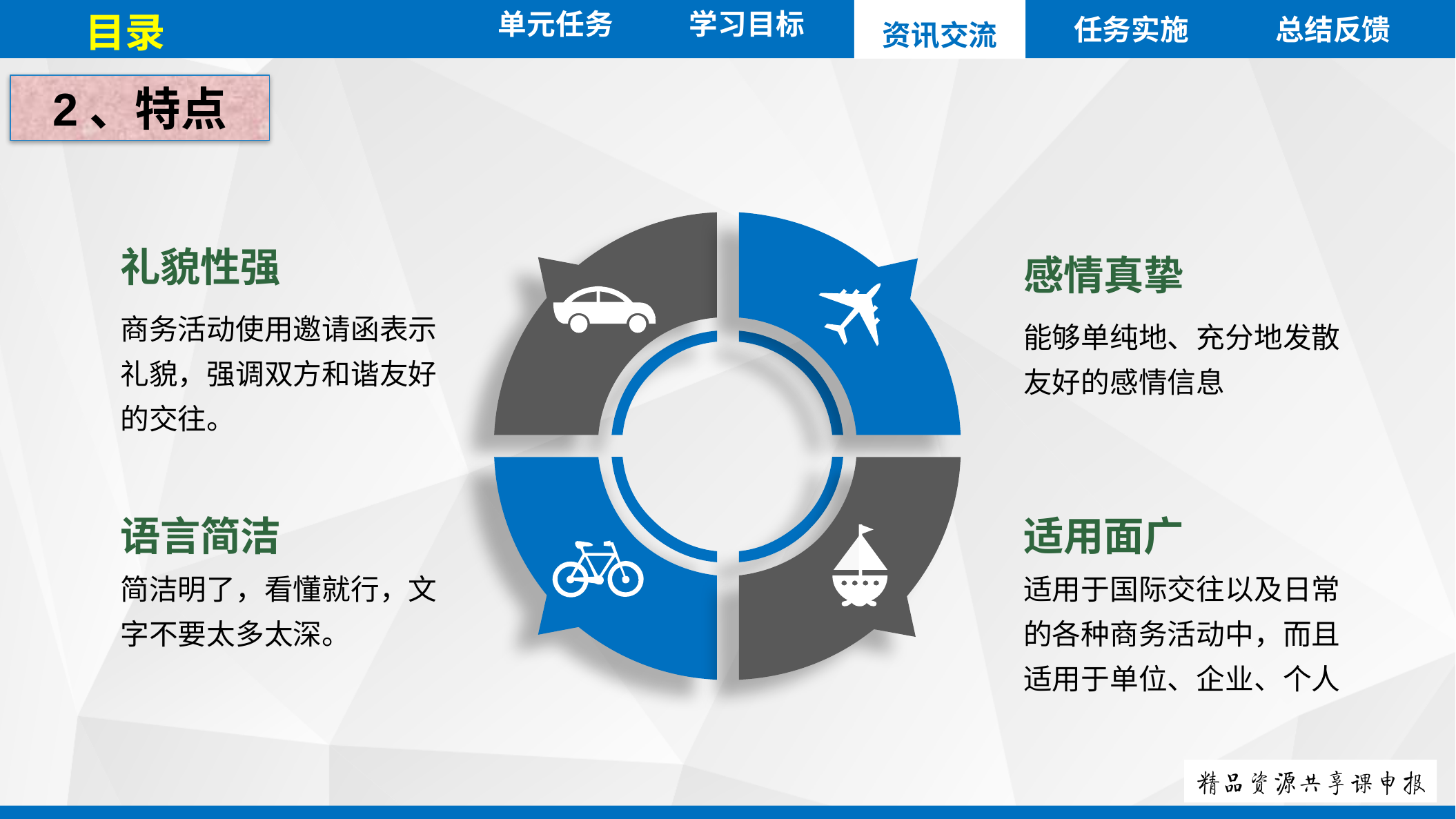

单元任务
目录
任务实施
总结反馈
资讯交流
学习目标
2、特点

礼貌性强
感情真挚

商务活动使用邀请函表示礼貌，强调双方和谐友好的交往。
能够单纯地、充分地发散友好的感情信息

语言简洁
适用面广

简洁明了，看懂就行，文字不要太多太深。
适用于国际交往以及日常的各种商务活动中，而且适用于单位、企业、个人